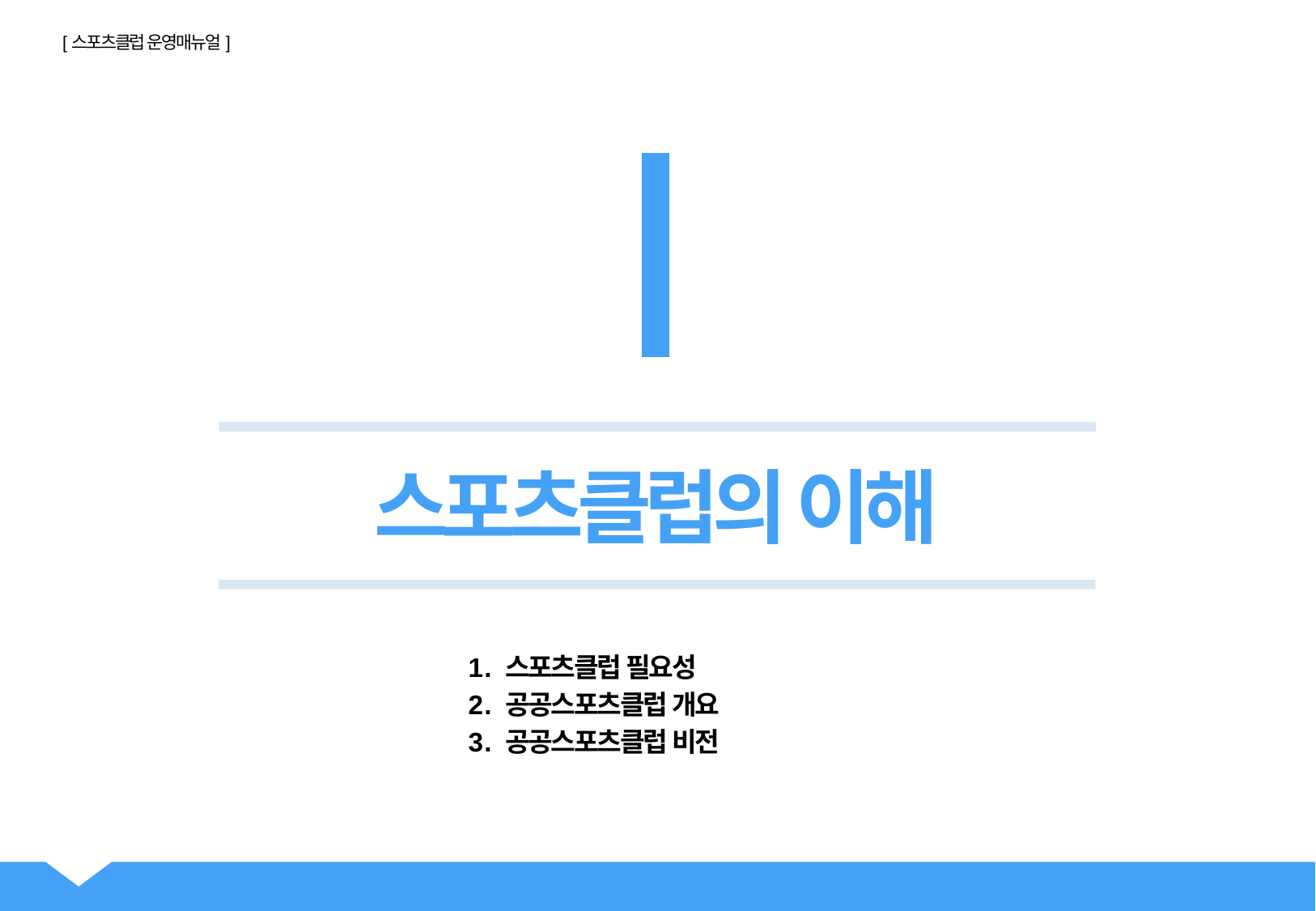

[스포츠클럽 운영매뉴얼]
Ⅰ

스포츠클럽의 이해
스포츠클럽 필요성
공공스포츠클럽 개요
공공스포츠클럽 비전